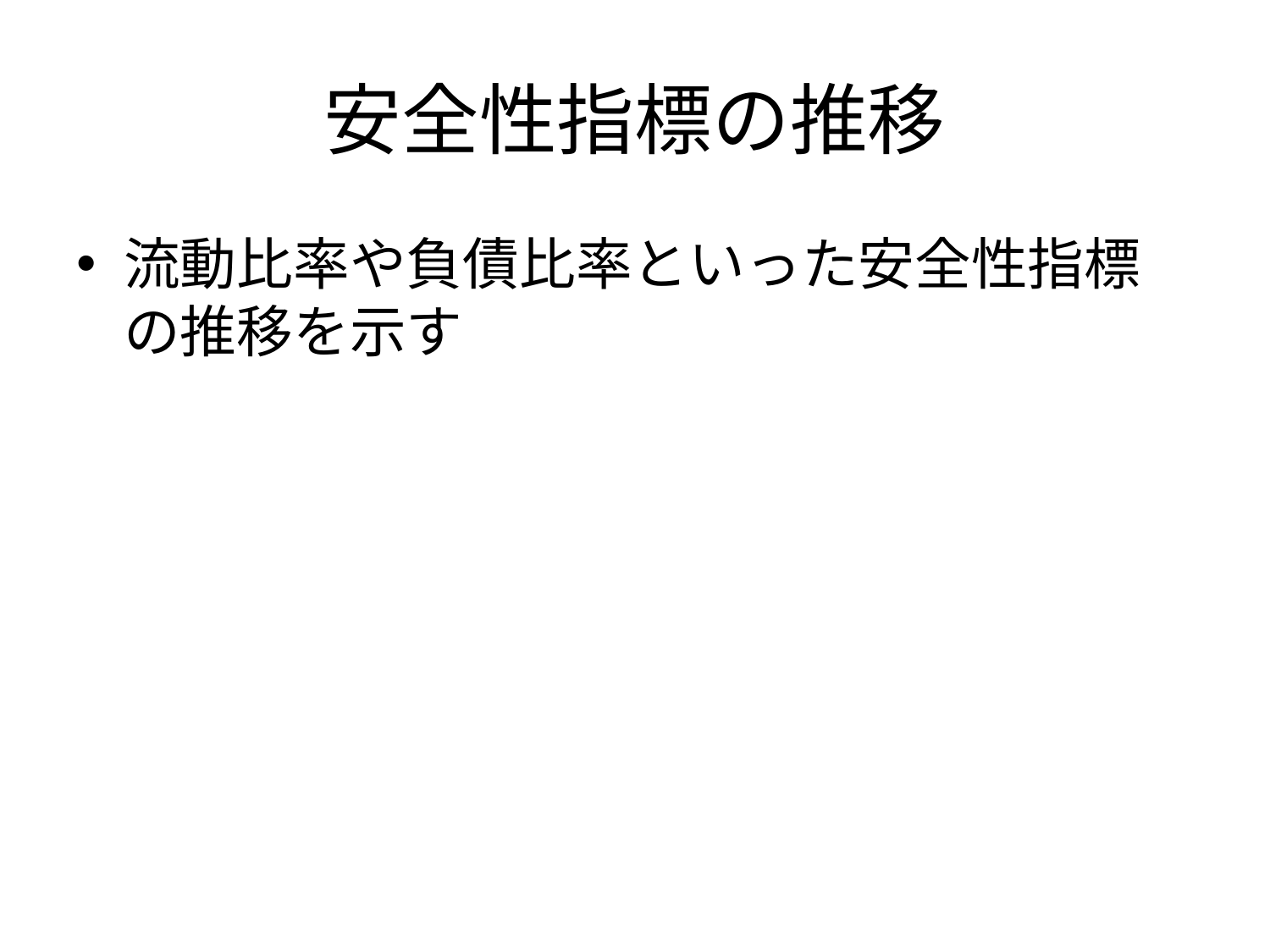

# 安全性指標の推移
流動比率や負債比率といった安全性指標の推移を示す